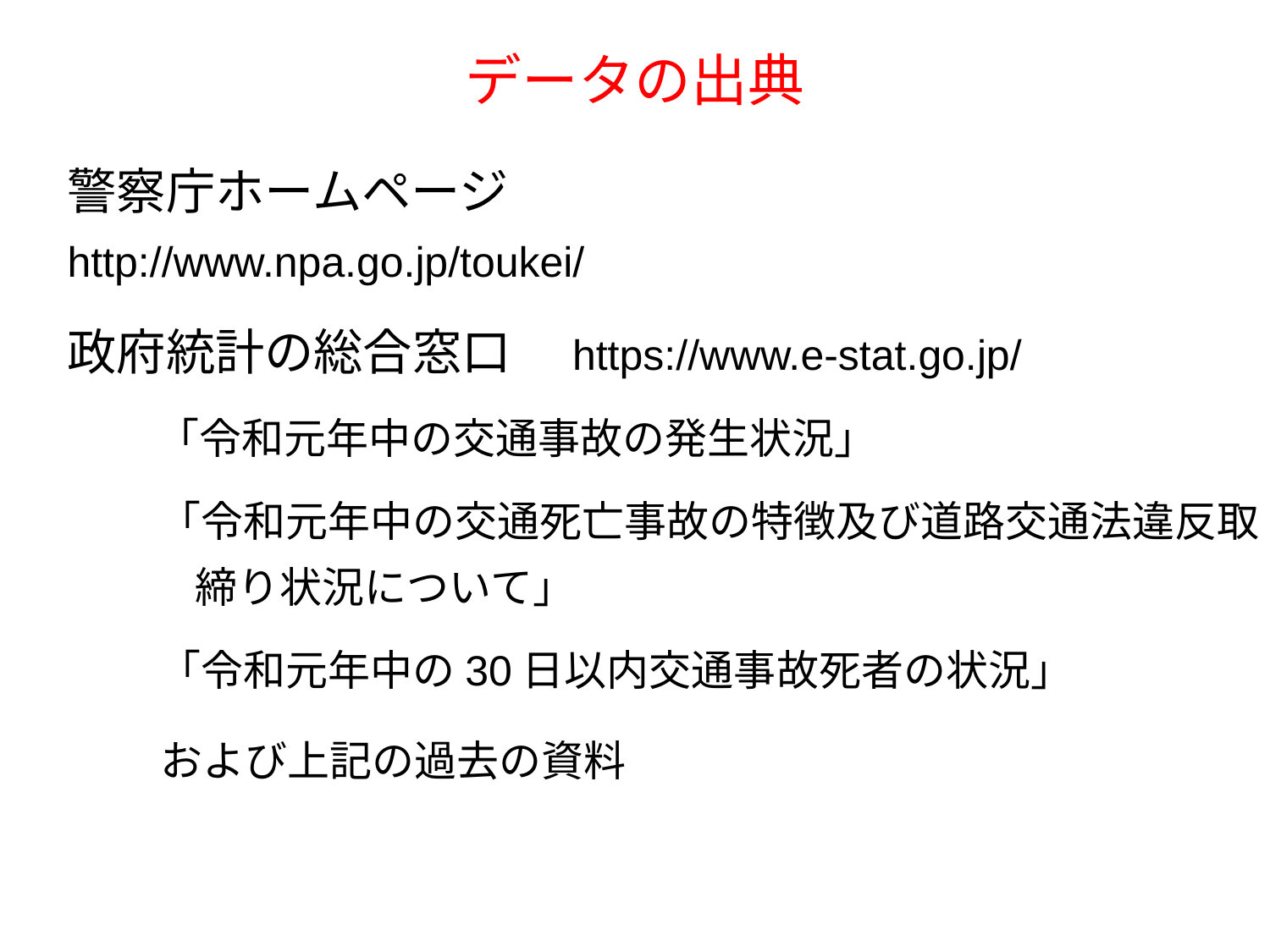

# データの出典
警察庁ホームページ　				http://www.npa.go.jp/toukei/
政府統計の総合窓口　https://www.e-stat.go.jp/
「令和元年中の交通事故の発生状況」
「令和元年中の交通死亡事故の特徴及び道路交通法違反取締り状況について」
「令和元年中の30日以内交通事故死者の状況」
および上記の過去の資料